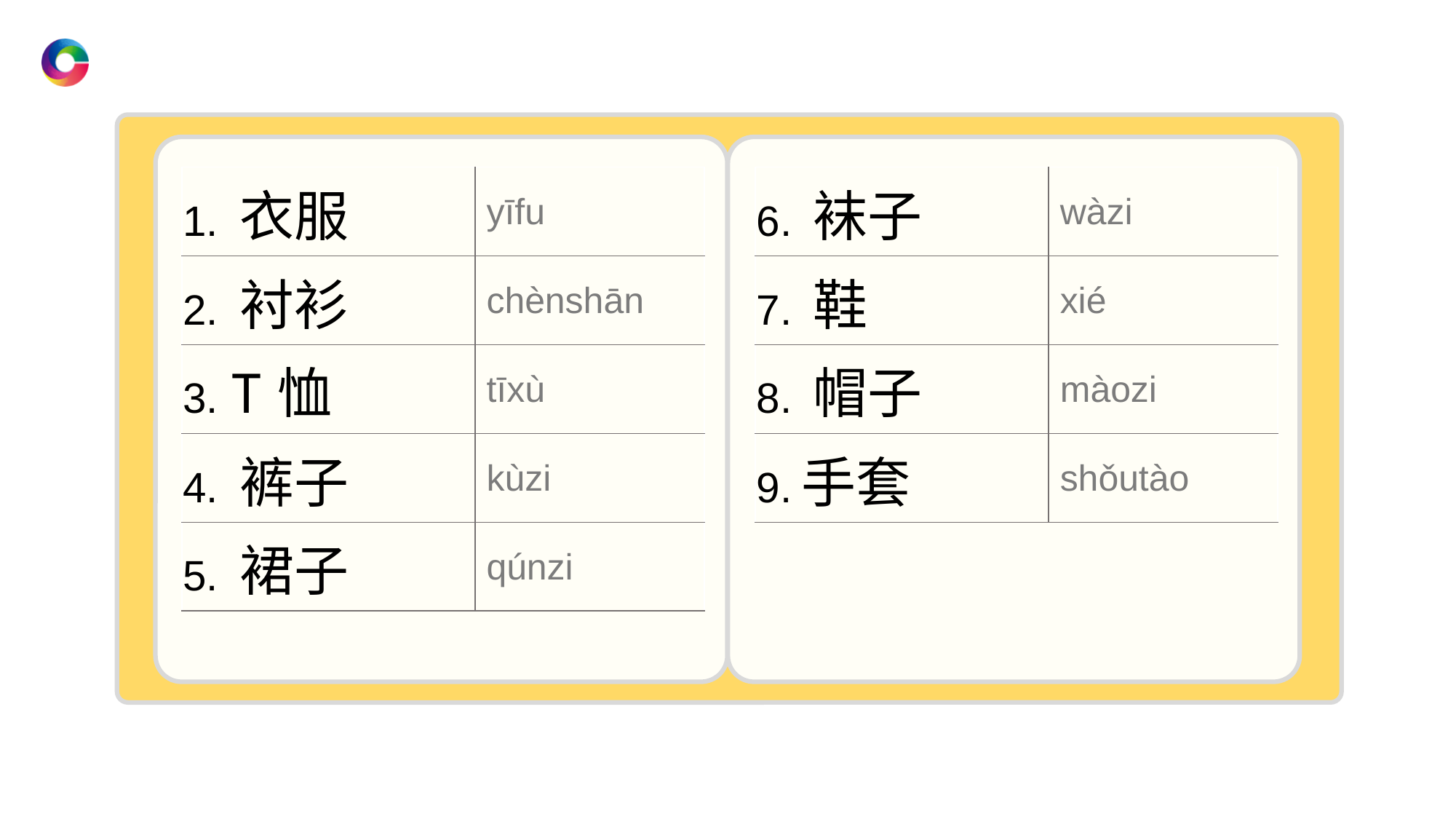

| 1. 衣服 | yīfu |
| --- | --- |
| 2. 衬衫 | chènshān |
| 3. T恤 | tīxù |
| 4. 裤子 | kùzi |
| 5. 裙子 | qúnzi |
| 6. 袜子 | wàzi |
| --- | --- |
| 7. 鞋 | xié |
| 8. 帽子 | màozi |
| 9.手套 | shǒutào |